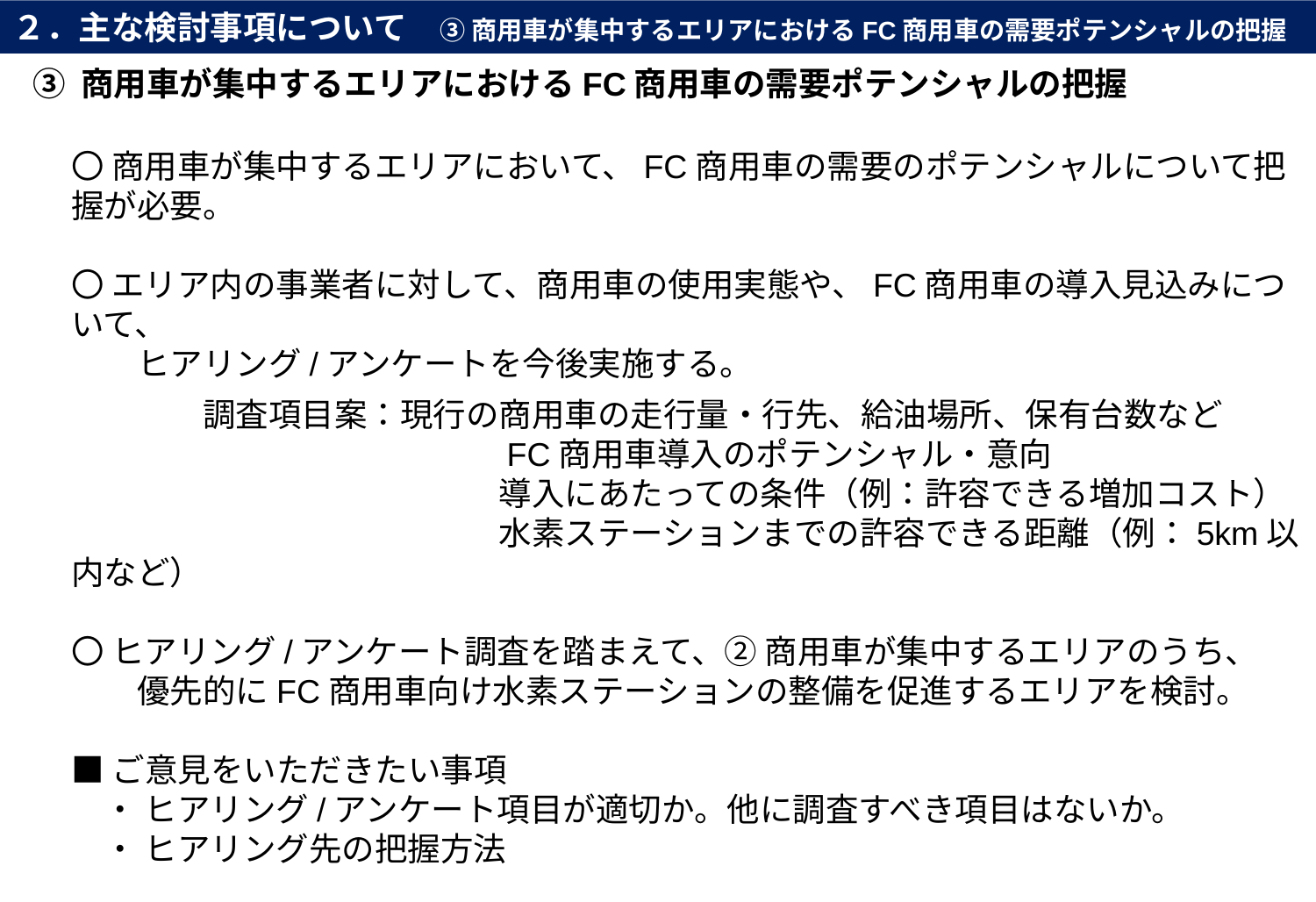

２．主な検討事項について　③ 商用車が集中するエリアにおけるFC商用車の需要ポテンシャルの把握
③ 商用車が集中するエリアにおけるFC商用車の需要ポテンシャルの把握
〇 商用車が集中するエリアにおいて、FC商用車の需要のポテンシャルについて把握が必要。

〇 エリア内の事業者に対して、商用車の使用実態や、FC商用車の導入見込みについて、
　　ヒアリング/アンケートを今後実施する。
　　　　調査項目案：現行の商用車の走行量・行先、給油場所、保有台数など
　　　　　　　　　　　　　FC商用車導入のポテンシャル・意向
　　　　　　　　　　　　　導入にあたっての条件（例：許容できる増加コスト）
　　　　　　　　　　　　　水素ステーションまでの許容できる距離（例：5km以内など）

〇 ヒアリング/アンケート調査を踏まえて、② 商用車が集中するエリアのうち、
　　優先的にFC商用車向け水素ステーションの整備を促進するエリアを検討。

■ご意見をいただきたい事項
　・ ヒアリング/アンケート項目が適切か。他に調査すべき項目はないか。
　・ ヒアリング先の把握方法